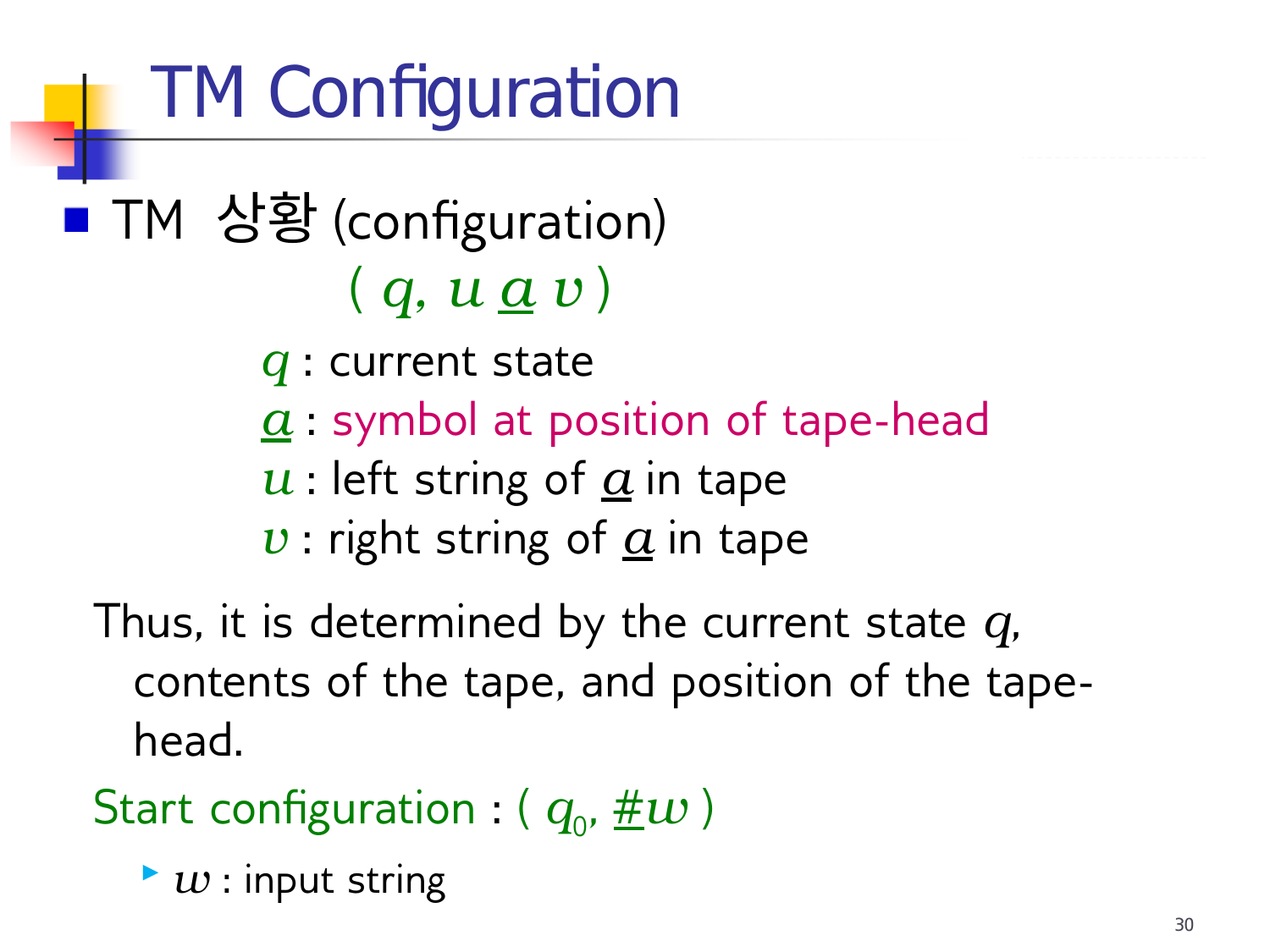

# TM Configuration
 TM 상황(configuration)
			( q, u a v )
		q : current state
		a : symbol at position of tape-head
		u : left string of a in tape
		v : right string of a in tape
Thus, it is determined by the current state q, contents of the tape, and position of the tape-head.
Start configuration : ( q0, #w )
w : input string
30